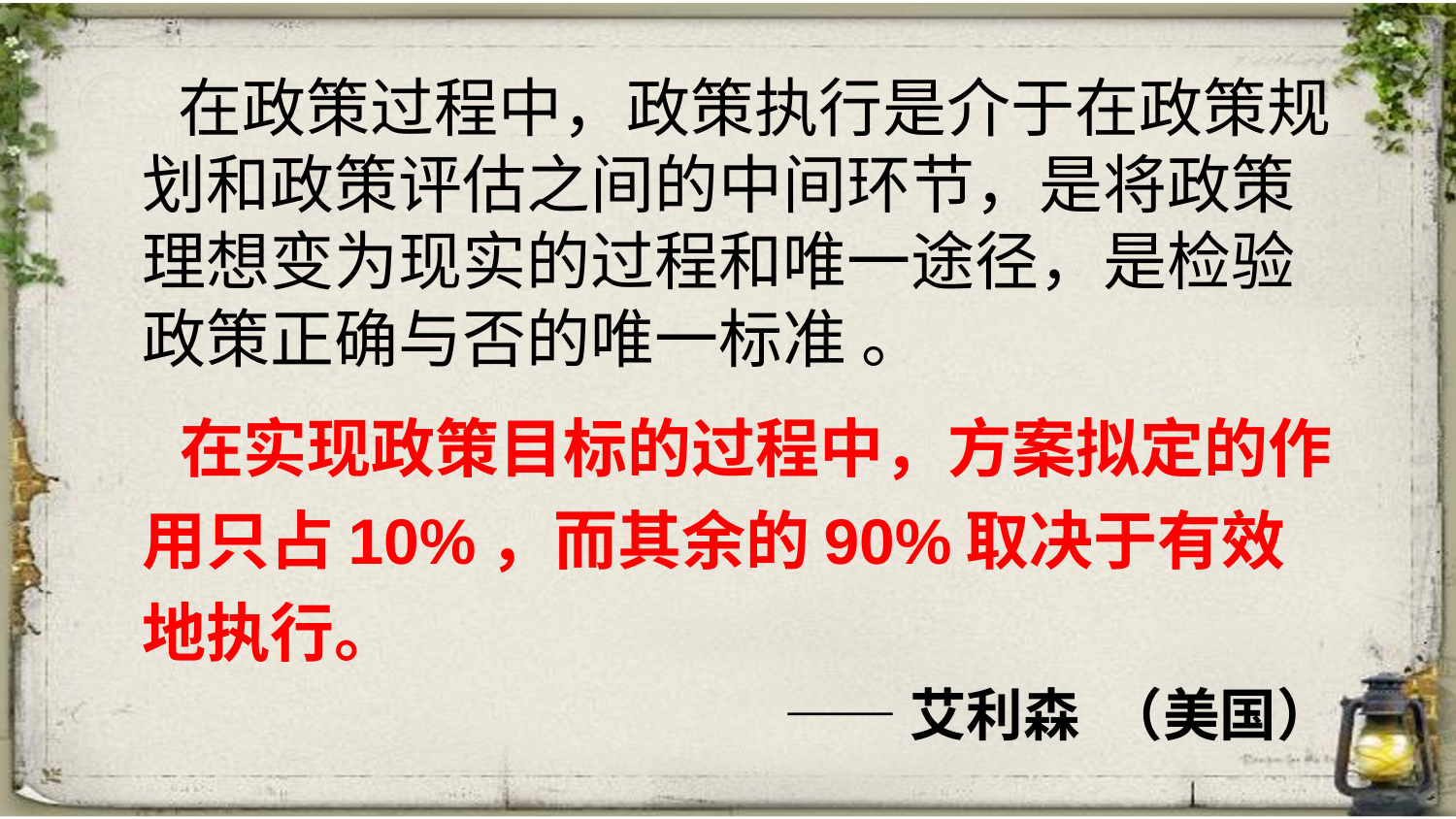

在政策过程中，政策执行是介于在政策规划和政策评估之间的中间环节，是将政策理想变为现实的过程和唯一途径，是检验政策正确与否的唯一标准 。
    在实现政策目标的过程中，方案拟定的作用只占10%，而其余的90%取决于有效地执行。
——艾利森  （美国）